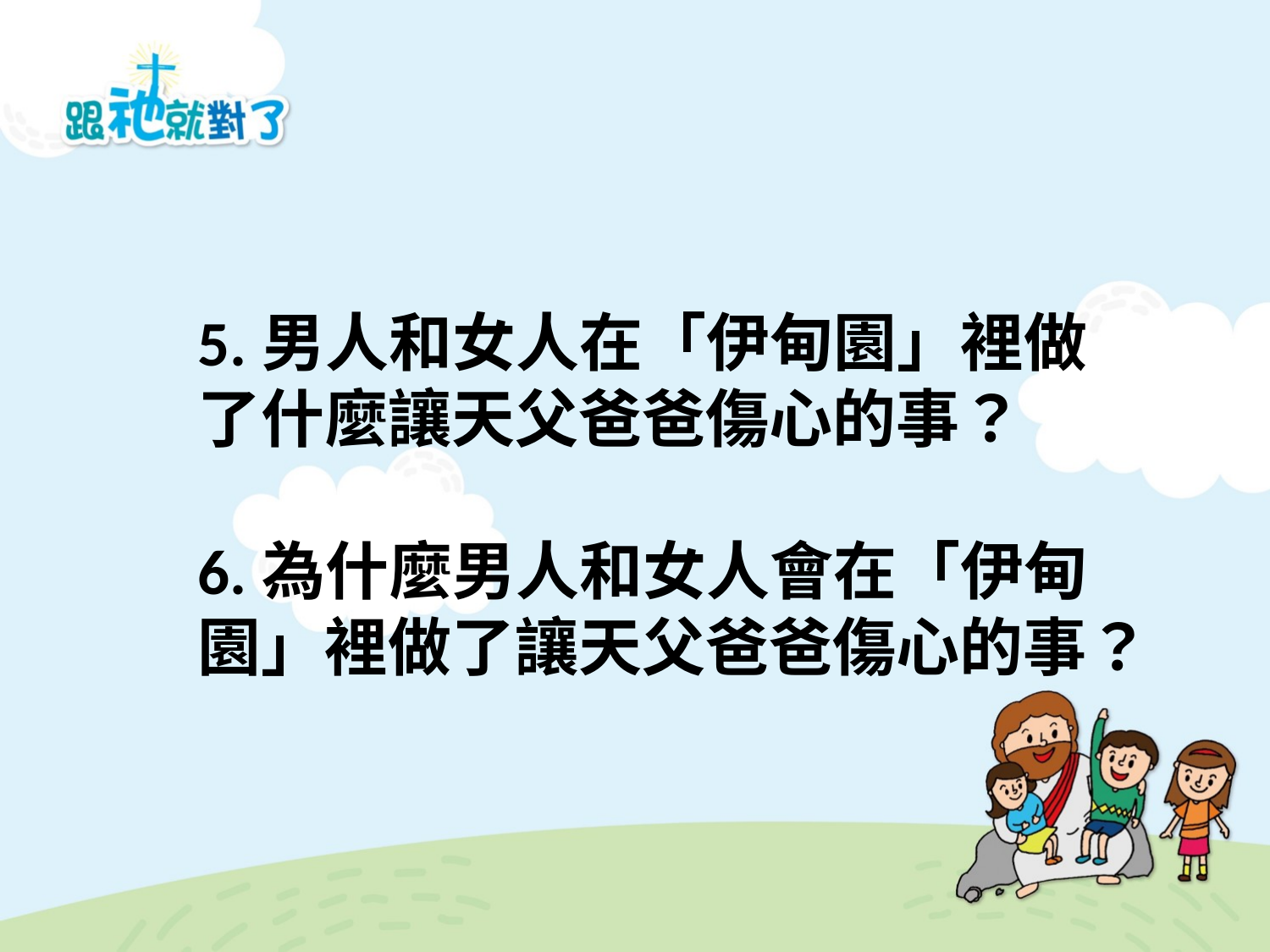

5.男人和女人在「伊甸園」裡做了什麼讓天父爸爸傷心的事？

6.為什麼男人和女人會在「伊甸園」裡做了讓天父爸爸傷心的事？